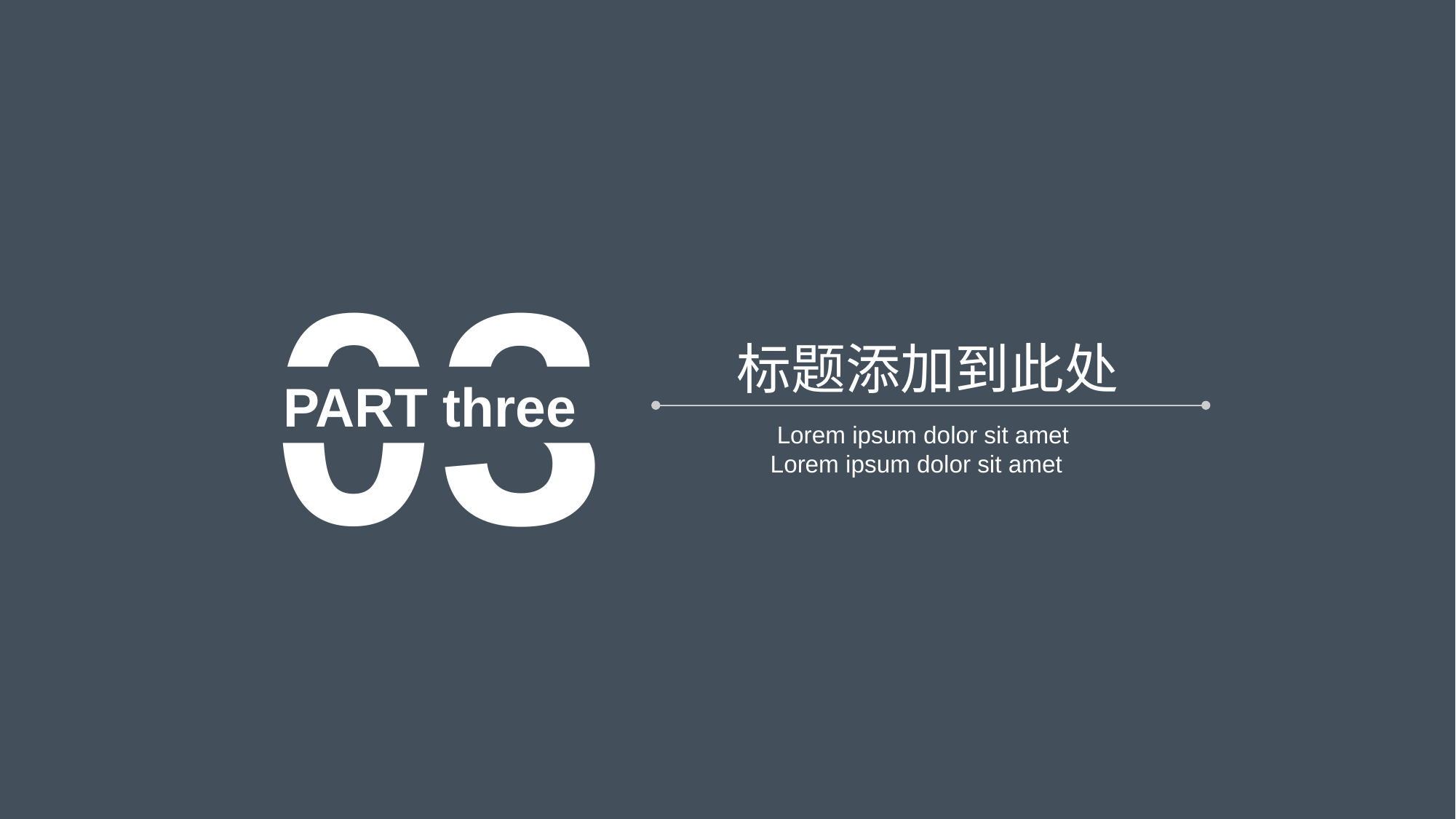

03
标题添加到此处
      PART three
Lorem ipsum dolor sit amet
Lorem ipsum dolor sit amet